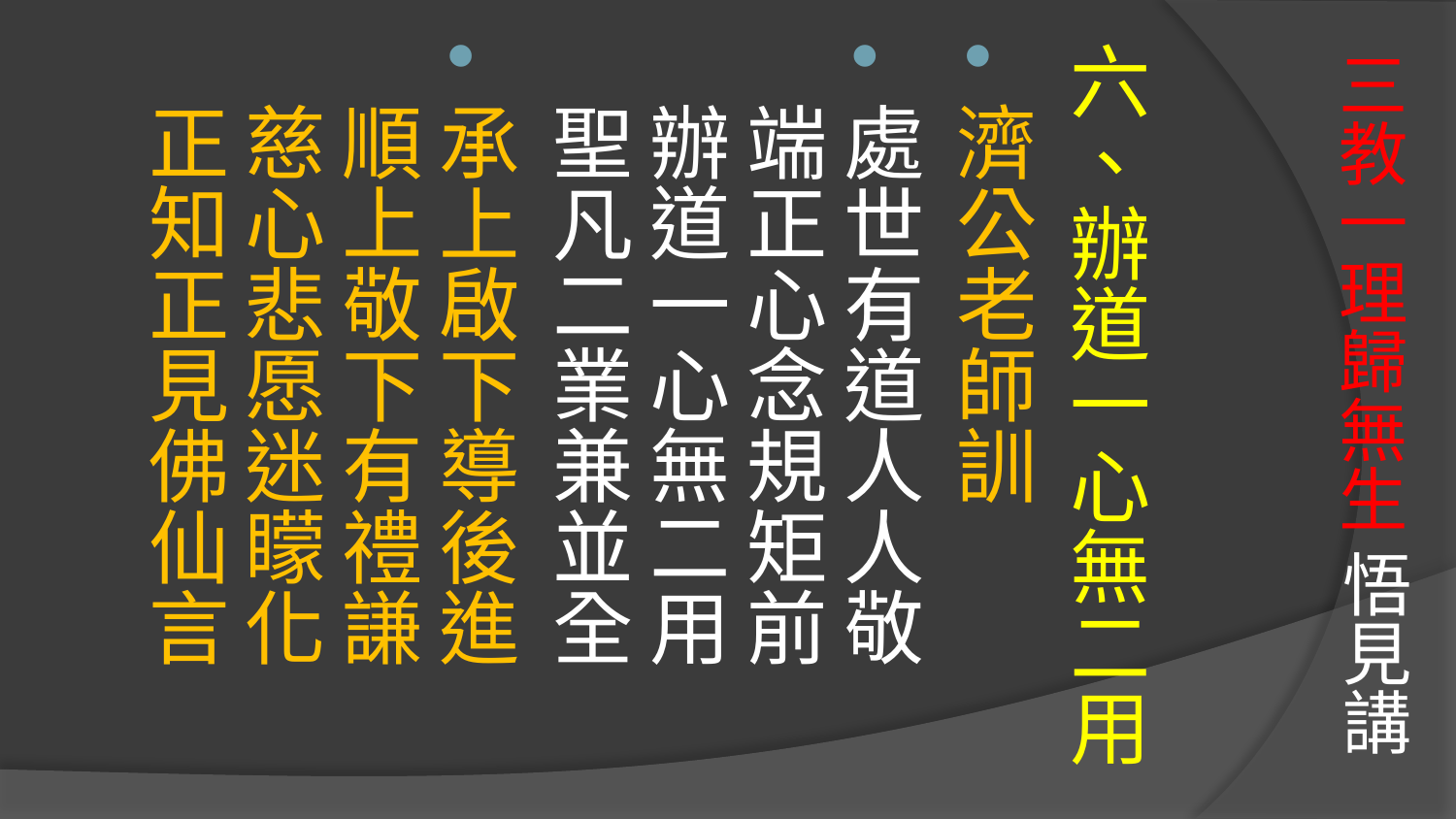

# 三教一理歸無生 悟見講
六、辦道一心無二用
濟公老師訓
處世有道人人敬　端正心念規矩前 
辦道一心無二用　聖凡二業兼並全
承上啟下導後進　順上敬下有禮謙 
慈心悲愿迷矇化　正知正見佛仙言